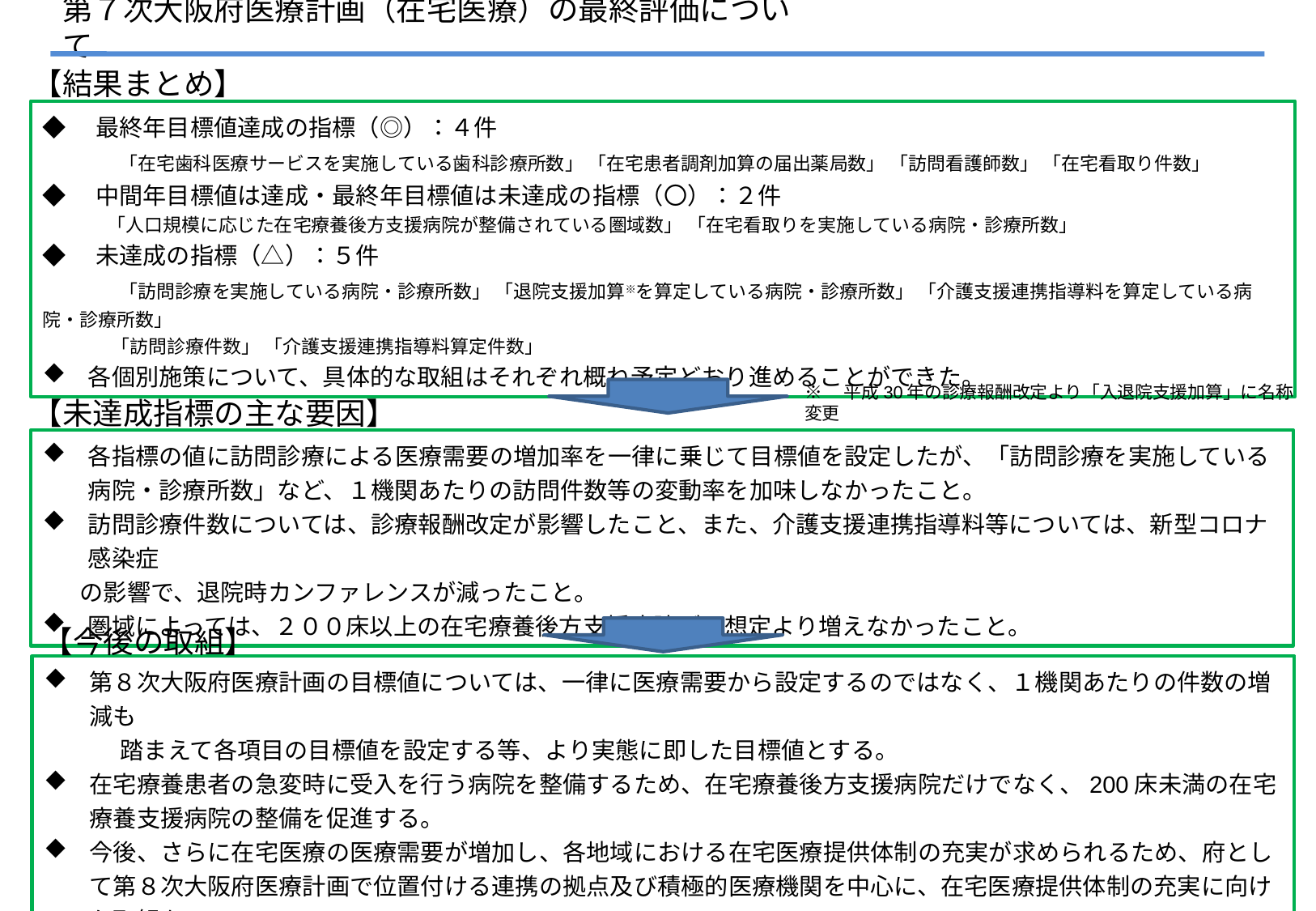

第７次大阪府医療計画（在宅医療）の最終評価について

【結果まとめ】
◆　最終年目標値達成の指標（◎）：４件
　　 　「在宅歯科医療サービスを実施している歯科診療所数」 「在宅患者調剤加算の届出薬局数」 「訪問看護師数」 「在宅看取り件数」
◆　中間年目標値は達成・最終年目標値は未達成の指標（〇）：２件
　　 　 「人口規模に応じた在宅療養後方支援病院が整備されている圏域数」 「在宅看取りを実施している病院・診療所数」
◆　未達成の指標（△）：５件
　　　 「訪問診療を実施している病院・診療所数」 「退院支援加算※を算定している病院・診療所数」 「介護支援連携指導料を算定している病院・診療所数」
　　  　 「訪問診療件数」 「介護支援連携指導料算定件数」
各個別施策について、具体的な取組はそれぞれ概ね予定どおり進めることができた。
※　平成30年の診療報酬改定より「入退院支援加算」に名称変更

【未達成指標の主な要因】
各指標の値に訪問診療による医療需要の増加率を一律に乗じて目標値を設定したが、「訪問診療を実施している病院・診療所数」など、１機関あたりの訪問件数等の変動率を加味しなかったこと。
訪問診療件数については、診療報酬改定が影響したこと、また、介護支援連携指導料等については、新型コロナ感染症
      の影響で、退院時カンファレンスが減ったこと。
圏域によっては、２００床以上の在宅療養後方支援病院が、想定より増えなかったこと。
【今後の取組】

第８次大阪府医療計画の目標値については、一律に医療需要から設定するのではなく、１機関あたりの件数の増減も
　　　 踏まえて各項目の目標値を設定する等、より実態に即した目標値とする。
在宅療養患者の急変時に受入を行う病院を整備するため、在宅療養後方支援病院だけでなく、200床未満の在宅療養支援病院の整備を促進する。
今後、さらに在宅医療の医療需要が増加し、各地域における在宅医療提供体制の充実が求められるため、府として第８次大阪府医療計画で位置付ける連携の拠点及び積極的医療機関を中心に、在宅医療提供体制の充実に向けた取組を
　　　 支援する等、引き続き、在宅医療の推進につながる取組を進める。